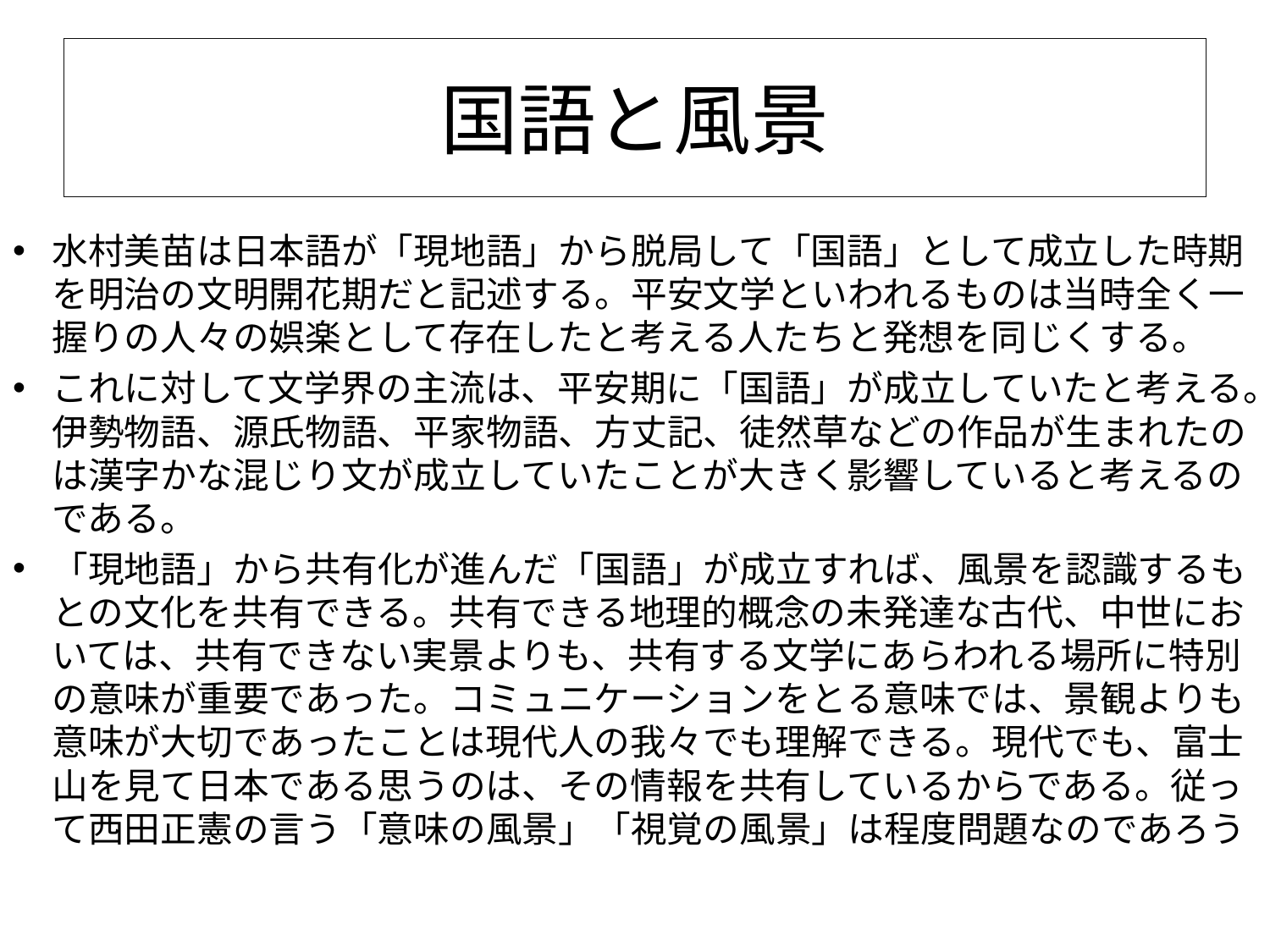

# 国語と風景
水村美苗は日本語が「現地語」から脱局して「国語」として成立した時期を明治の文明開花期だと記述する。平安文学といわれるものは当時全く一握りの人々の娯楽として存在したと考える人たちと発想を同じくする。
これに対して文学界の主流は、平安期に「国語」が成立していたと考える。伊勢物語、源氏物語、平家物語、方丈記、徒然草などの作品が生まれたのは漢字かな混じり文が成立していたことが大きく影響していると考えるのである。
「現地語」から共有化が進んだ「国語」が成立すれば、風景を認識するもとの文化を共有できる。共有できる地理的概念の未発達な古代、中世においては、共有できない実景よりも、共有する文学にあらわれる場所に特別の意味が重要であった。コミュニケーションをとる意味では、景観よりも意味が大切であったことは現代人の我々でも理解できる。現代でも、富士山を見て日本である思うのは、その情報を共有しているからである。従って西田正憲の言う「意味の風景」「視覚の風景」は程度問題なのであろう